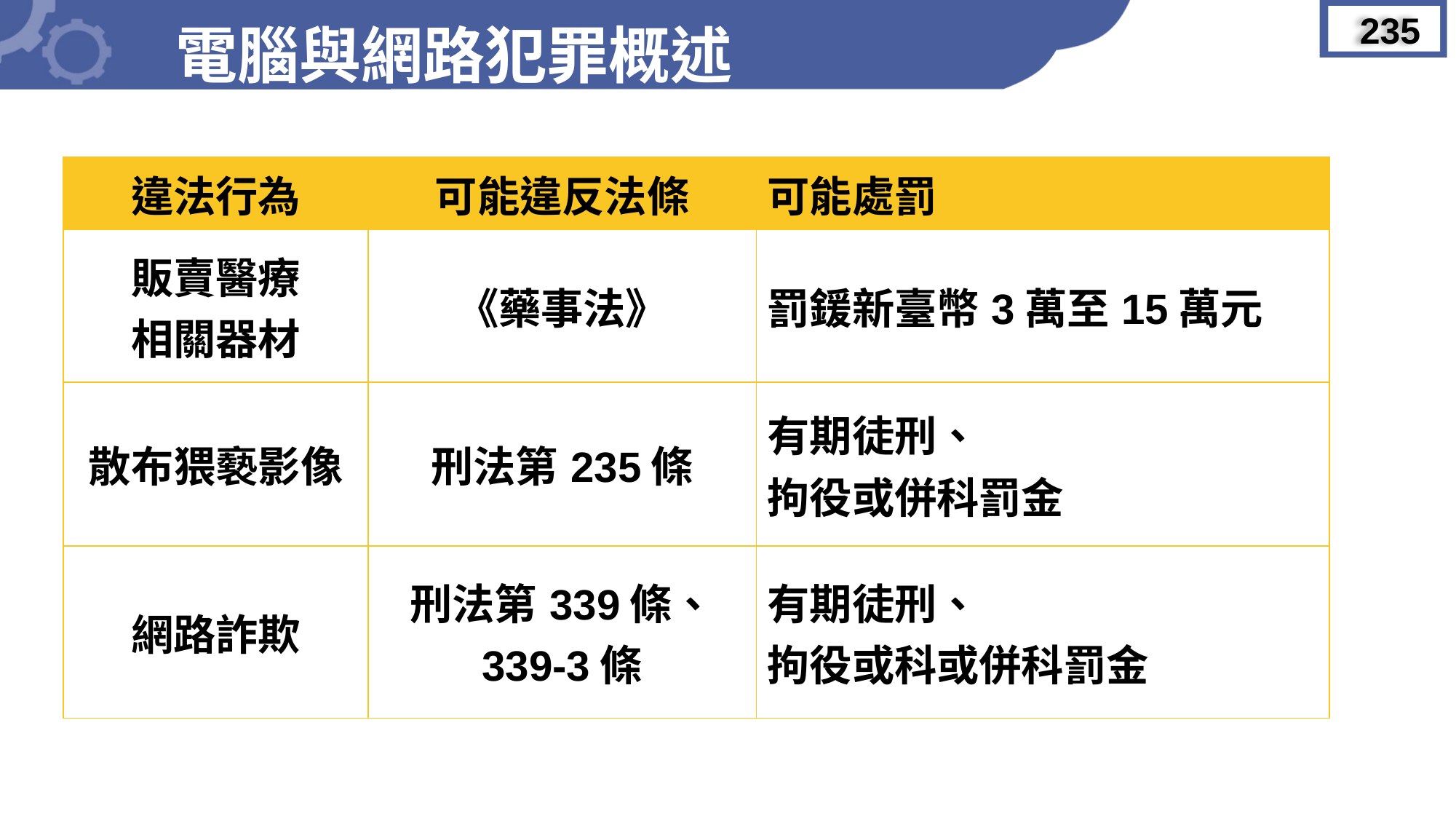

電腦與網路犯罪概述
235

| 違法行為 | 可能違反法條 | 可能處罰 |
| --- | --- | --- |
| 販賣醫療 相關器材 | 《藥事法》 | 罰鍰新臺幣3萬至15萬元 |
| 散布猥褻影像 | 刑法第235條 | 有期徒刑、 拘役或併科罰金 |
| 網路詐欺 | 刑法第339條、 339-3條 | 有期徒刑、 拘役或科或併科罰金 |